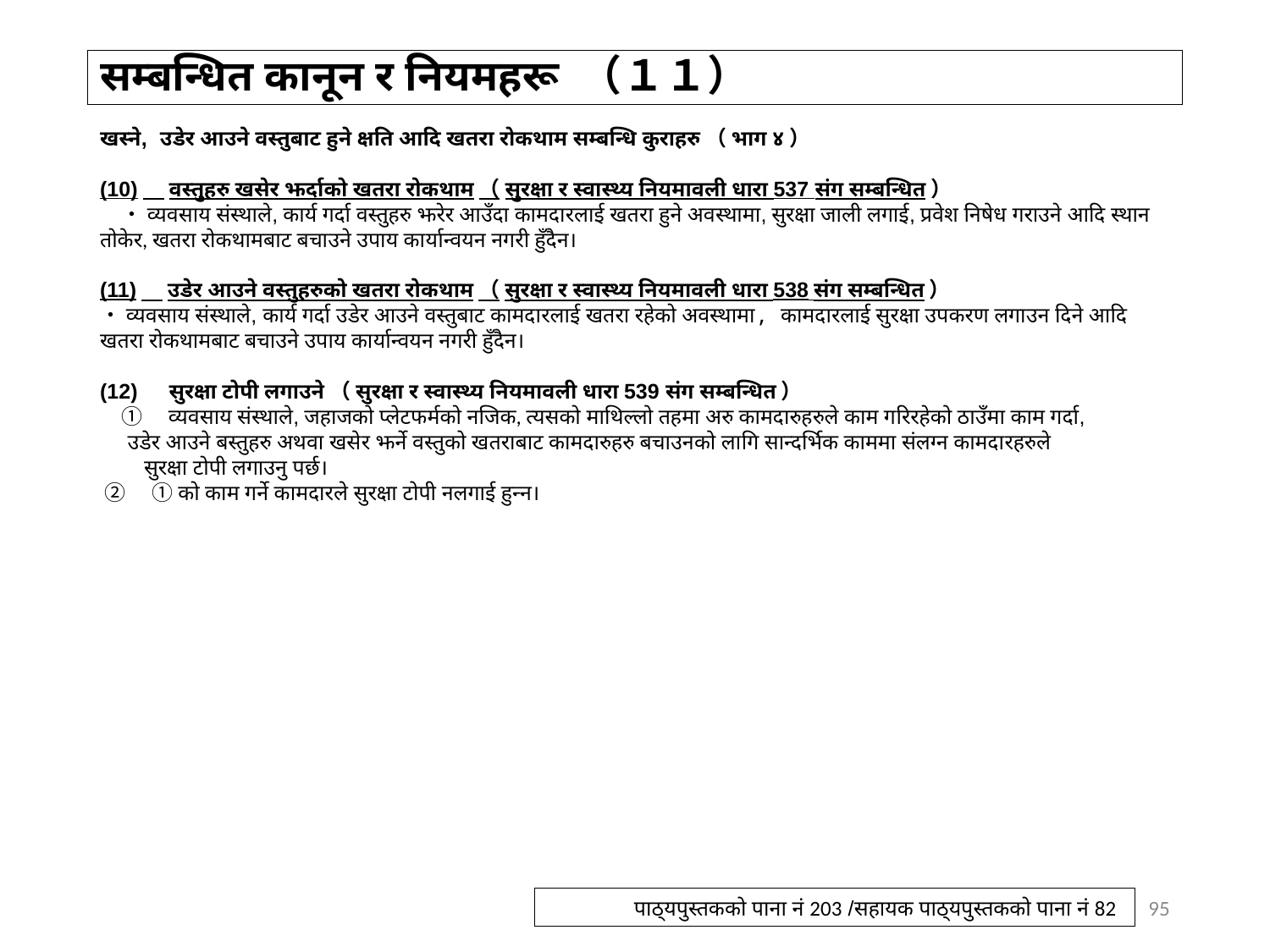

# सम्बन्धित कानून र नियमहरू （１１）
खस्ने, उडेर आउने वस्तुबाट हुने क्षति आदि खतरा रोकथाम सम्बन्धि कुराहरु（भाग ४）

(10)　वस्तुहरु खसेर झर्दाको खतरा रोकथाम（सुरक्षा र स्वास्थ्य नियमावली धारा 537 संग सम्बन्धित）
　・व्यवसाय संस्थाले, कार्य गर्दा वस्तुहरु झरेर आउँदा कामदारलाई खतरा हुने अवस्थामा, सुरक्षा जाली लगाई, प्रवेश निषेध गराउने आदि स्थान तोकेर, खतरा रोकथामबाट बचाउने उपाय कार्यान्वयन नगरी हुँदैन।

(11)　उडेर आउने वस्तुहरुको खतरा रोकथाम（सुरक्षा र स्वास्थ्य नियमावली धारा 538 संग सम्बन्धित）
・व्यवसाय संस्थाले, कार्य गर्दा उडेर आउने वस्तुबाट कामदारलाई खतरा रहेको अवस्थामा, कामदारलाई सुरक्षा उपकरण लगाउन दिने आदि खतरा रोकथामबाट बचाउने उपाय कार्यान्वयन नगरी हुँदैन।

(12)　सुरक्षा टोपी लगाउने（सुरक्षा र स्वास्थ्य नियमावली धारा 539 संग सम्बन्धित）
　①　व्यवसाय संस्थाले, जहाजको प्लेटफर्मको नजिक, त्यसको माथिल्लो तहमा अरु कामदारुहरुले काम गरिरहेको ठाउँमा काम गर्दा,
     उडेर आउने बस्तुहरु अथवा खसेर झर्ने वस्तुको खतराबाट कामदारुहरु बचाउनको लागि सान्दर्भिक काममा संलग्न कामदारहरुले
        सुरक्षा टोपी लगाउनु पर्छ।
 ②　①को काम गर्ने कामदारले सुरक्षा टोपी नलगाई हुन्न।

95
पाठ्यपुस्तकको पाना नं 203 /सहायक पाठ्यपुस्तकको पाना नं 82